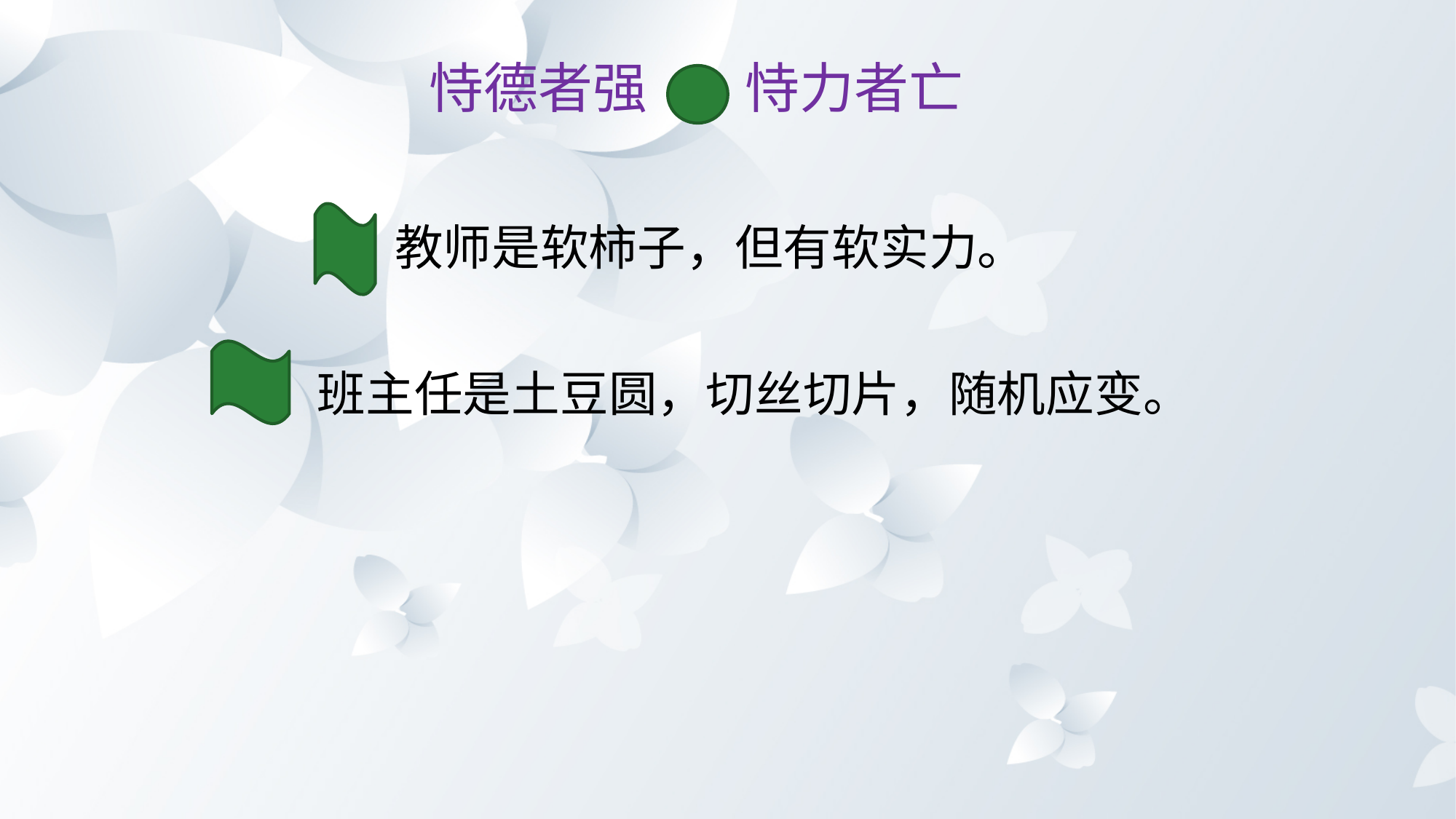

恃德者强        恃力者亡

教师是软柿子，但有软实力。

班主任是土豆圆，切丝切片，随机应变。